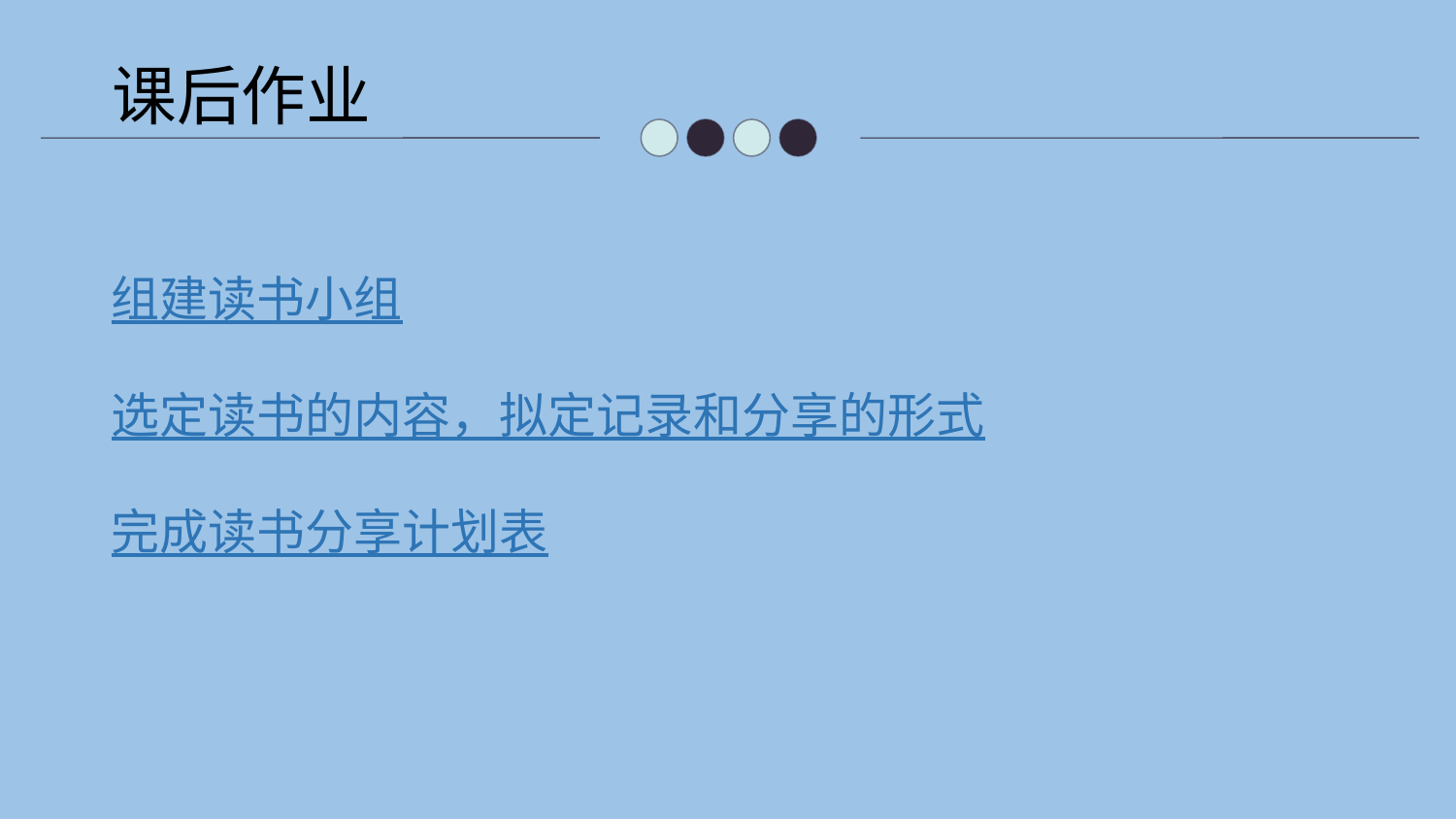

课后作业

组建读书小组
选定读书的内容，拟定记录和分享的形式
完成读书分享计划表